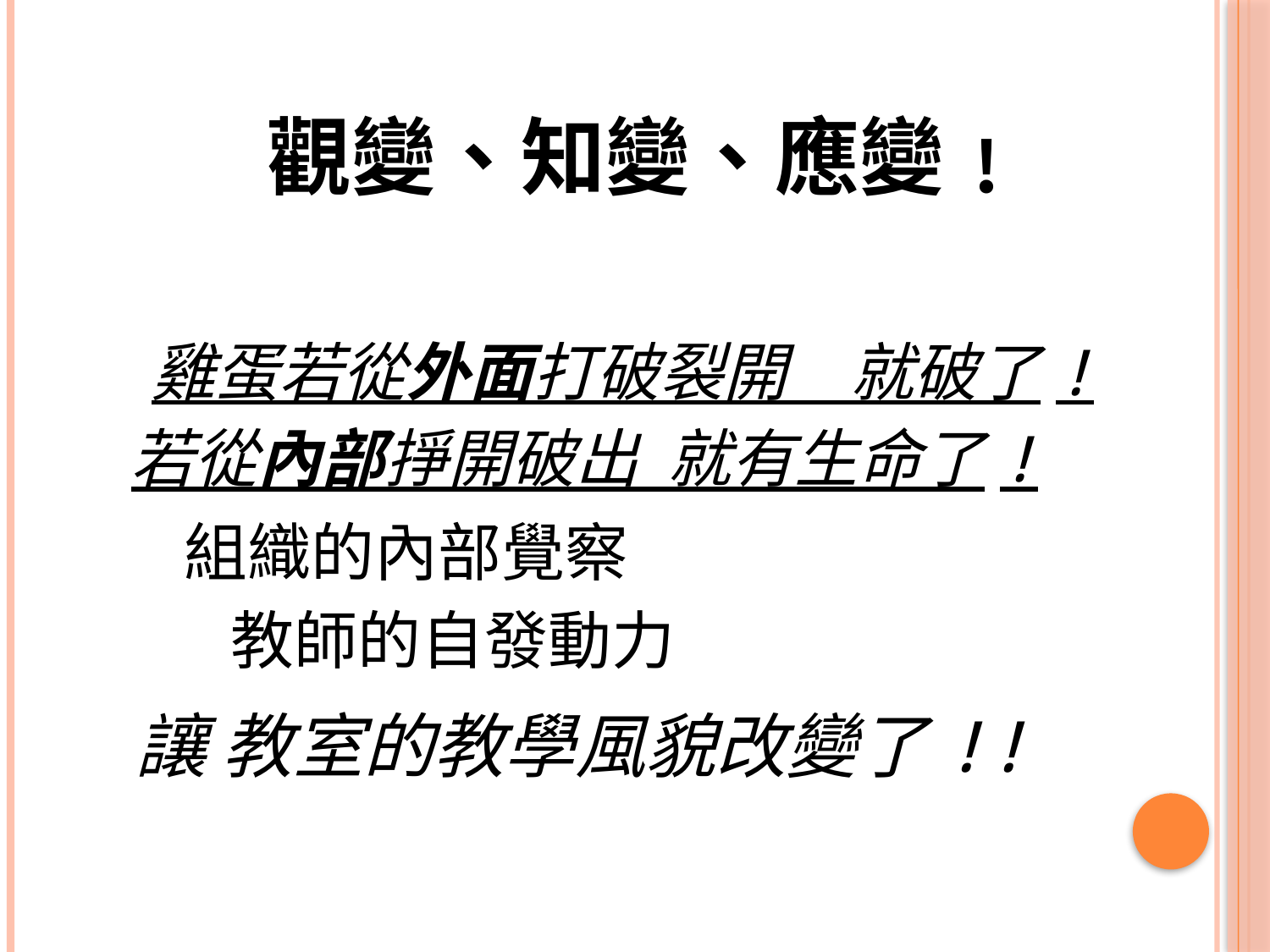

#
  　觀變、知變、應變﹗

    雞蛋若從外面打破裂開　就破了!
  若從內部掙開破出  就有生命了!
     組織的內部覺察
         教師的自發動力
  讓 教室的教學風貌改變了!!